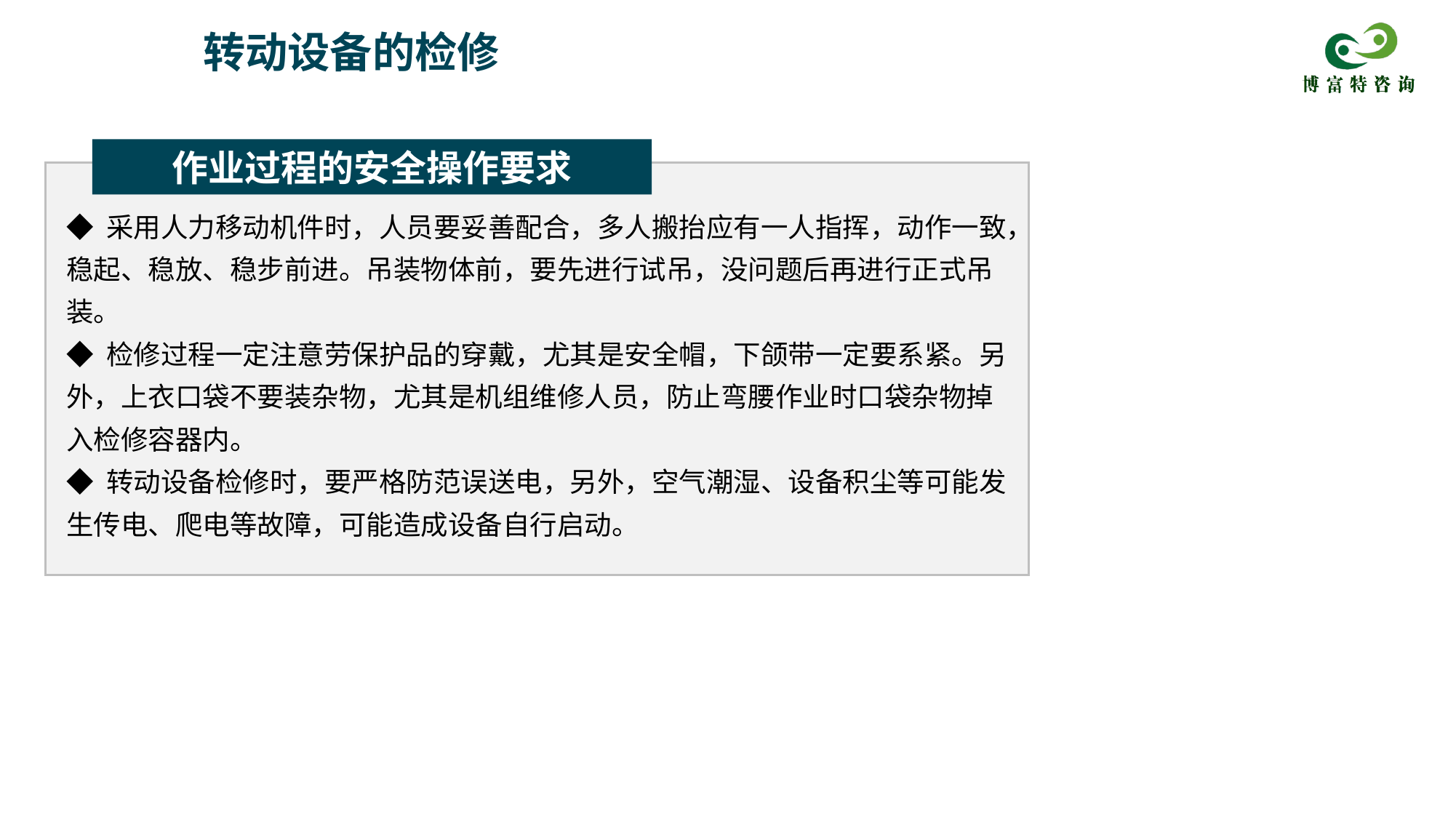

转动设备的检修
作业过程的安全操作要求

◆ 采用人力移动机件时，人员要妥善配合，多人搬抬应有一人指挥，动作一致，稳起、稳放、稳步前进。吊装物体前，要先进行试吊，没问题后再进行正式吊装。
◆ 检修过程一定注意劳保护品的穿戴，尤其是安全帽，下颌带一定要系紧。另外，上衣口袋不要装杂物，尤其是机组维修人员，防止弯腰作业时口袋杂物掉入检修容器内。
◆ 转动设备检修时，要严格防范误送电，另外，空气潮湿、设备积尘等可能发生传电、爬电等故障，可能造成设备自行启动。